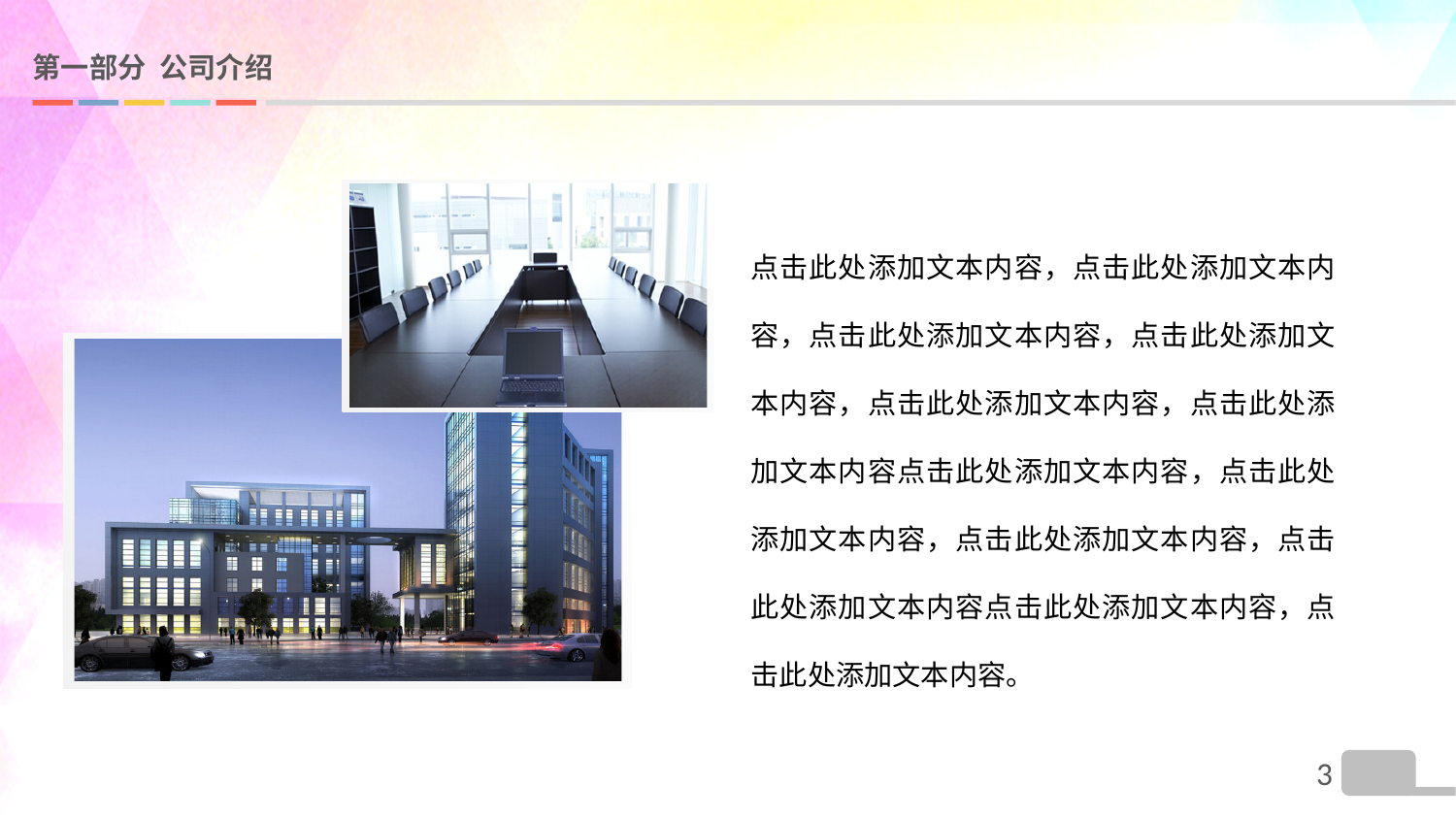

# 第一部分  公司介绍

点击此处添加文本内容，点击此处添加文本内容，点击此处添加文本内容，点击此处添加文本内容，点击此处添加文本内容，点击此处添加文本内容点击此处添加文本内容，点击此处添加文本内容，点击此处添加文本内容，点击此处添加文本内容点击此处添加文本内容，点击此处添加文本内容。